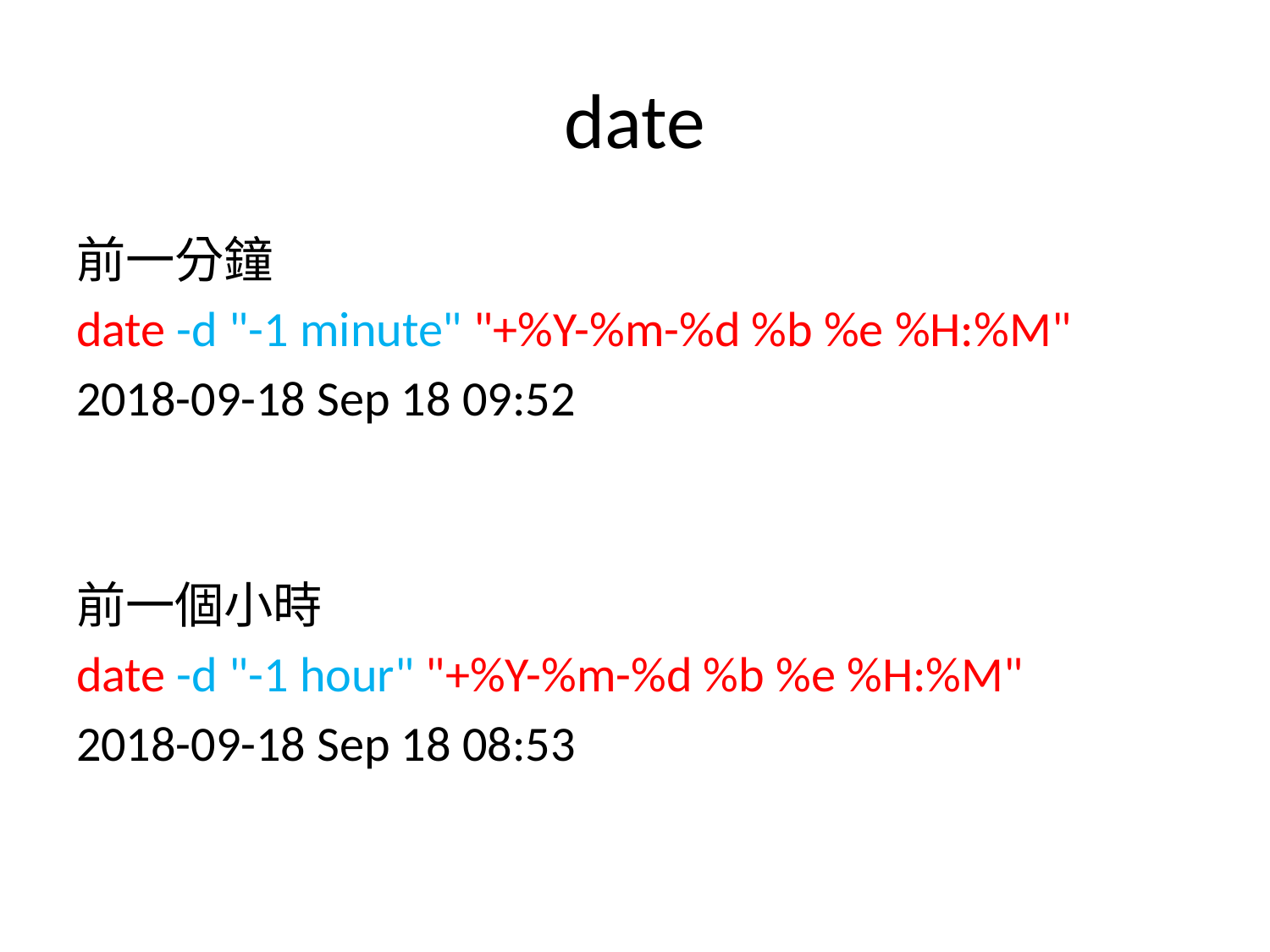

# date
前一分鐘
date -d "-1 minute" "+%Y-%m-%d %b %e %H:%M"
2018-09-18 Sep 18 09:52

前一個小時
date -d "-1 hour" "+%Y-%m-%d %b %e %H:%M"
2018-09-18 Sep 18 08:53